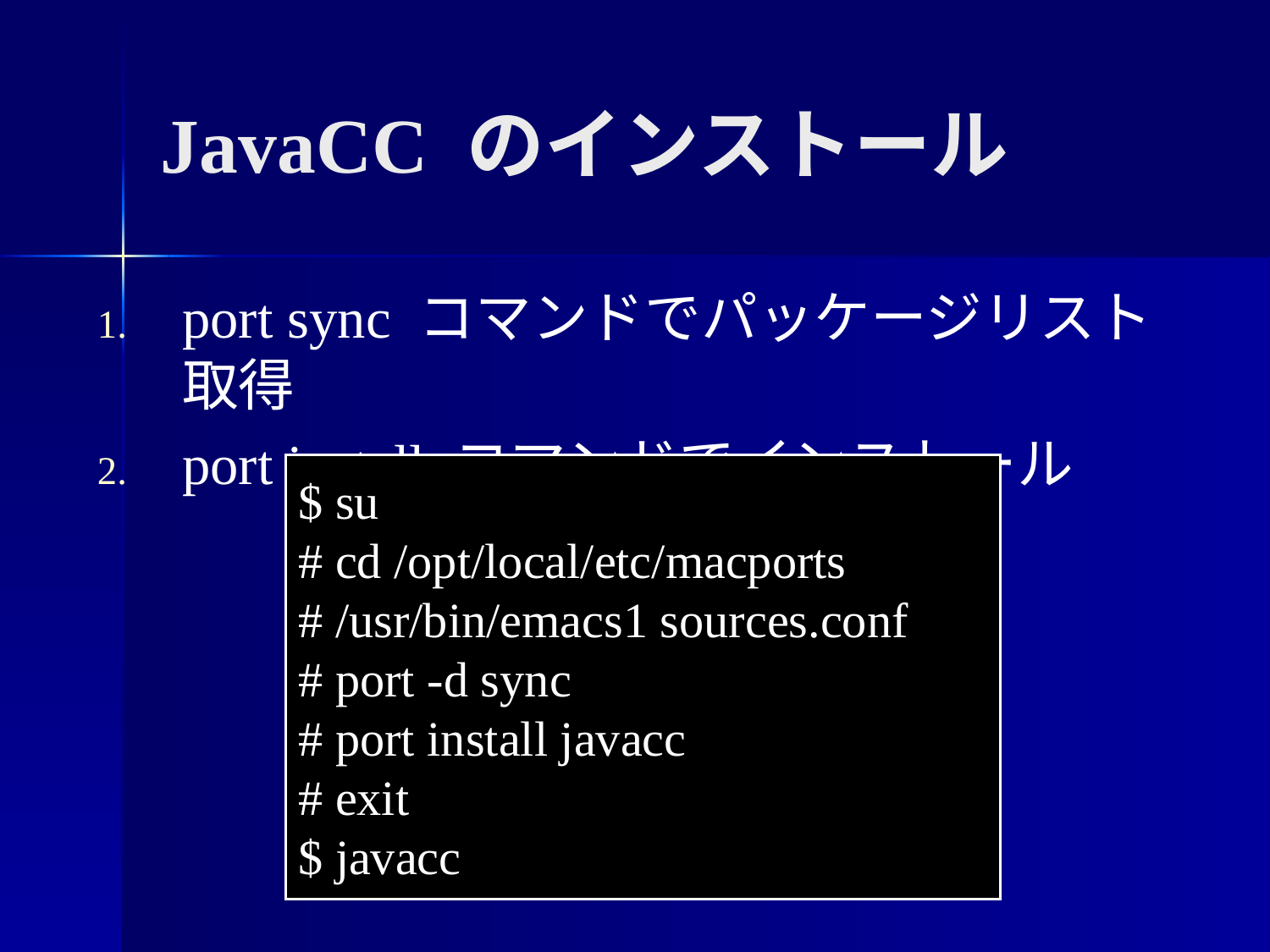

JavaCC のインストール
port sync コマンドでパッケージリスト取得
port install コマンドでインストール
$ su
# cd /opt/local/etc/macports
# /usr/bin/emacs1 sources.conf
# port -d sync
# port install javacc
# exit
$ javacc